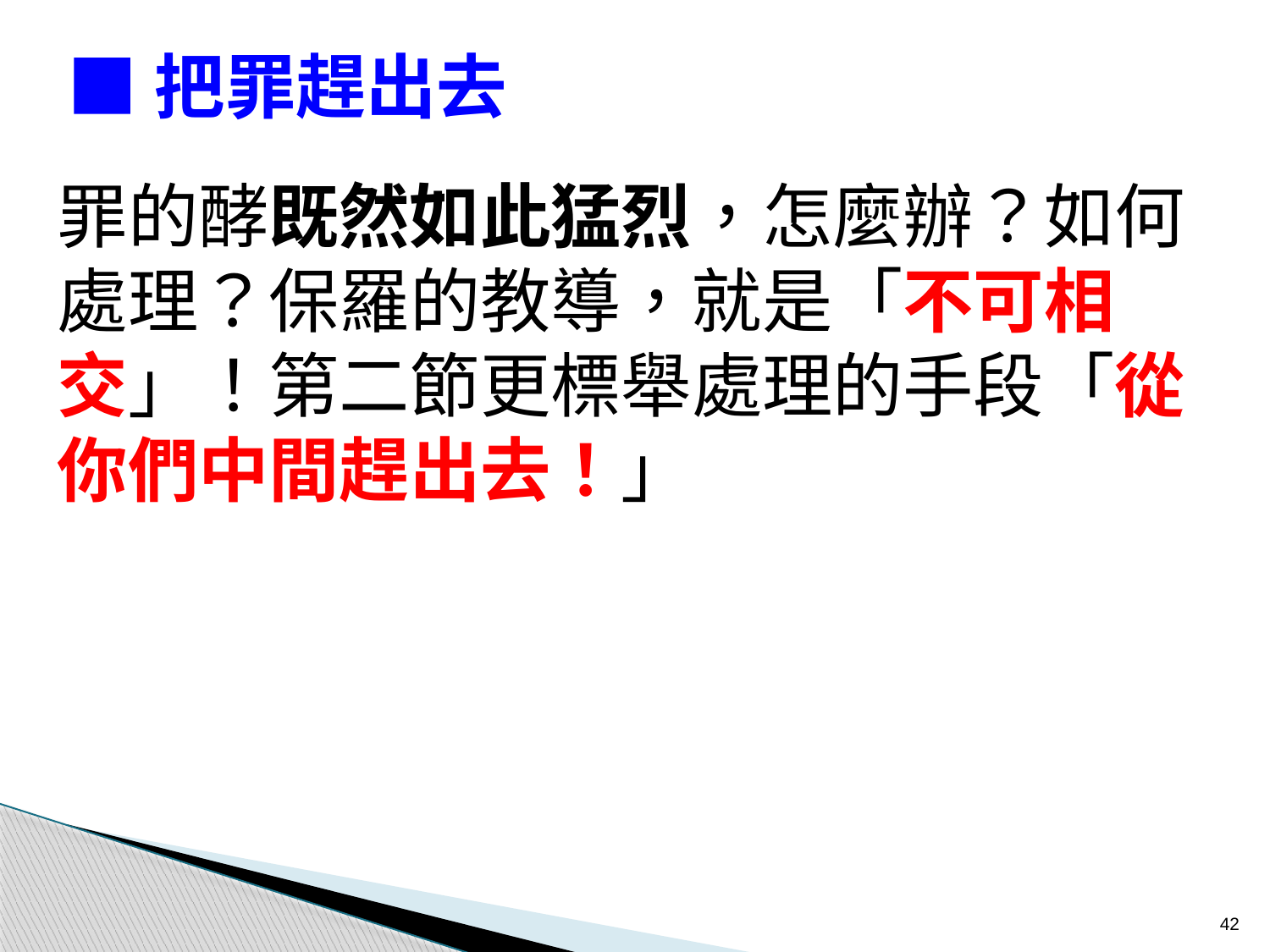

■把罪趕出去
罪的酵既然如此猛烈，怎麼辦？如何處理？保羅的教導，就是「不可相交」！第二節更標舉處理的手段「從你們中間趕出去！」
42